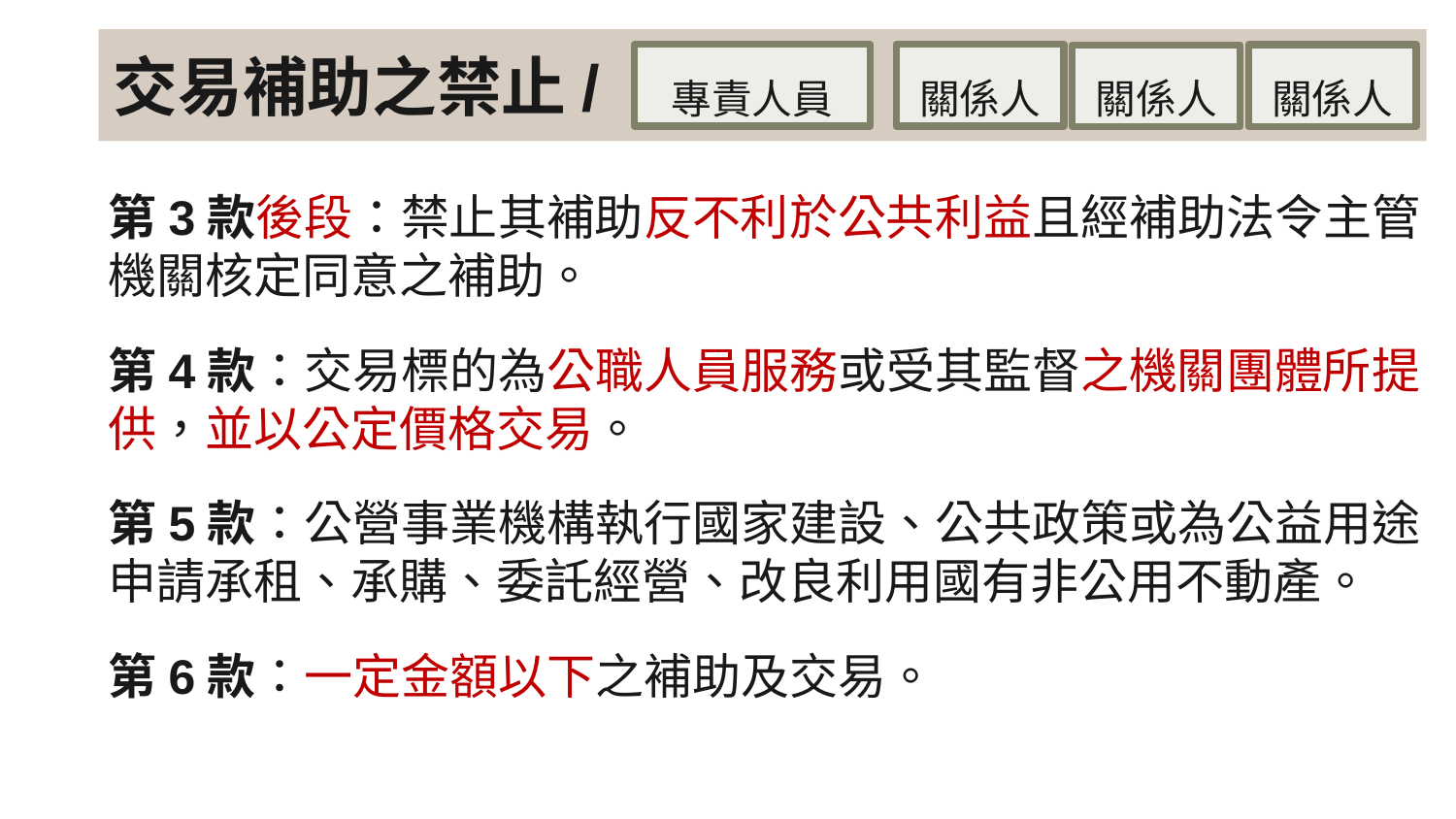

# 交易補助之禁止/
專責人員
關係人
關係人
關係人
第3款後段：禁止其補助反不利於公共利益且經補助法令主管機關核定同意之補助。
第4款：交易標的為公職人員服務或受其監督之機關團體所提供，並以公定價格交易。
第5款：公營事業機構執行國家建設、公共政策或為公益用途申請承租、承購、委託經營、改良利用國有非公用不動產。
第6款：一定金額以下之補助及交易。